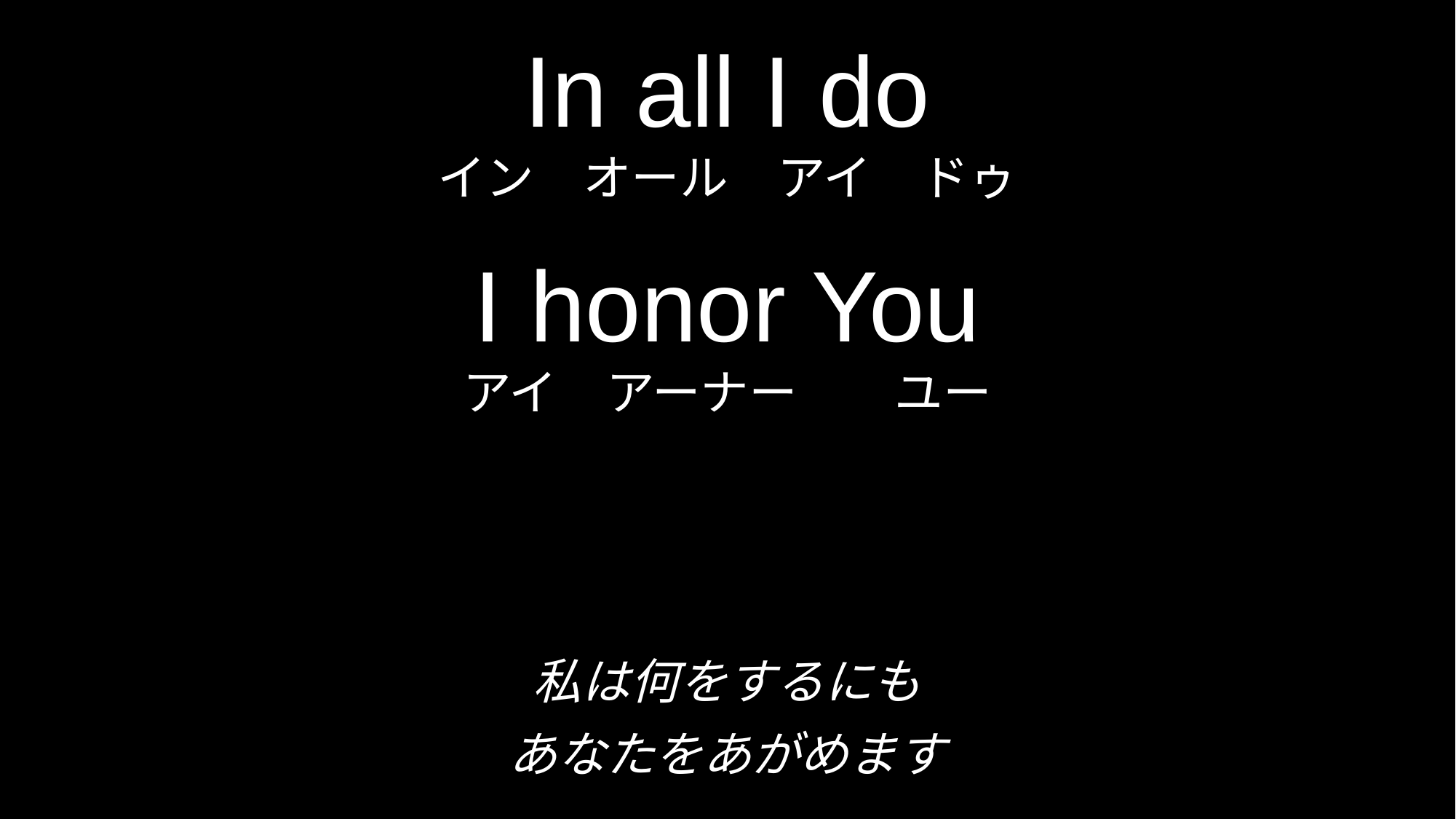

# In all I do イン　オール　アイ　ドゥ I honor You アイ　アーナー　　ユー
私は何をするにも
あなたをあがめます